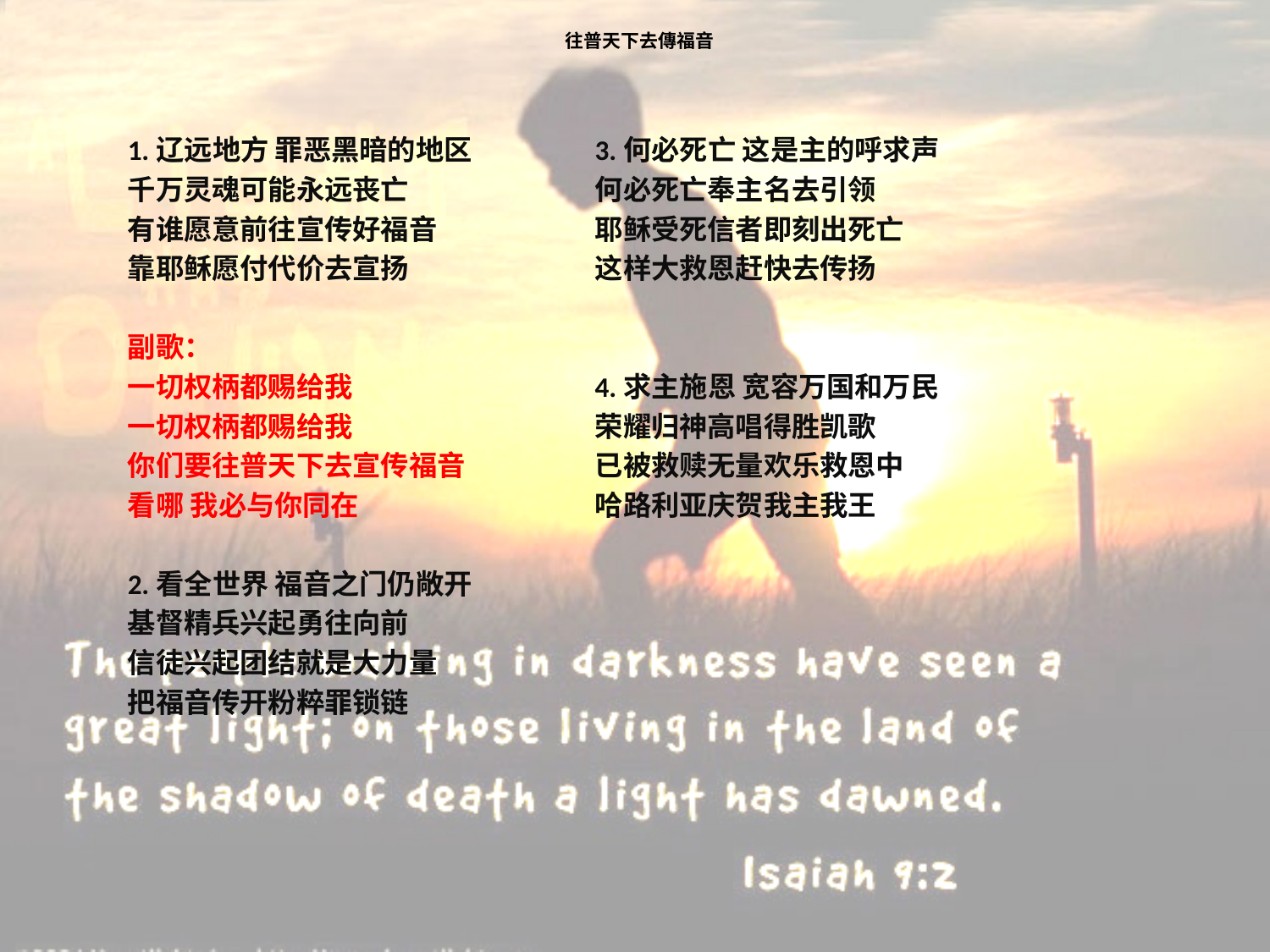

# 往普天下去傳福音
1.辽远地方 罪恶黑暗的地区
千万灵魂可能永远丧亡
有谁愿意前往宣传好福音
靠耶稣愿付代价去宣扬

副歌：
一切权柄都赐给我
一切权柄都赐给我
你们要往普天下去宣传福音
看哪 我必与你同在

2.看全世界 福音之门仍敞开
基督精兵兴起勇往向前
信徒兴起团结就是大力量
把福音传开粉粹罪锁链
3.何必死亡 这是主的呼求声
何必死亡奉主名去引领
耶稣受死信者即刻出死亡
这样大救恩赶快去传扬

4.求主施恩 宽容万国和万民
荣耀归神高唱得胜凯歌
已被救赎无量欢乐救恩中
哈路利亚庆贺我主我王